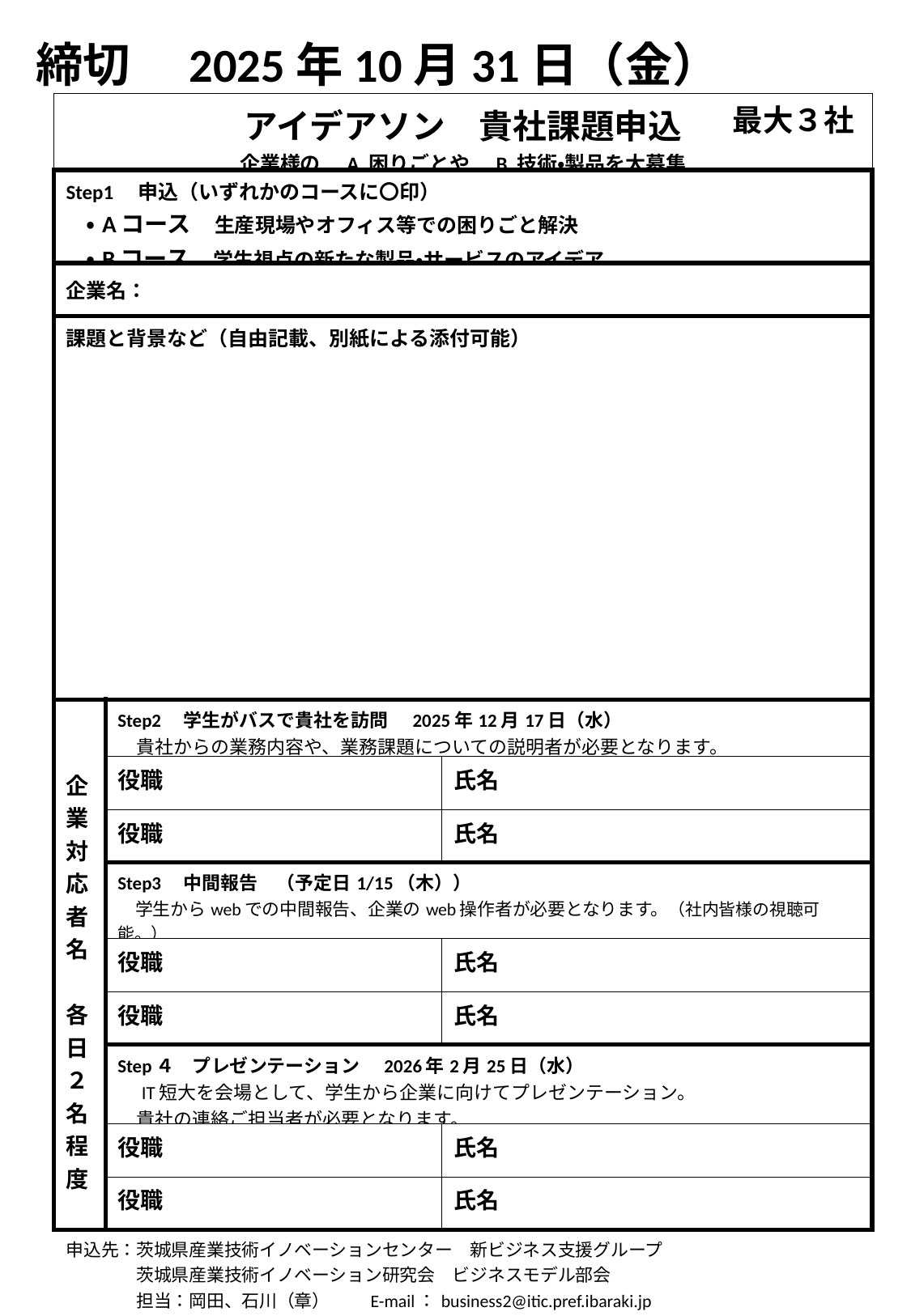

締切　2025年10月31日（金）
| アイデアソン　貴社課題申込 企業様の　A.困りごとや　B.技術・製品を大募集 |  |  |
| --- | --- | --- |
| Step1　申込（いずれかのコースに〇印） 　・Aコース　生産現場やオフィス等での困りごと解決 　・Bコース　学生視点の新たな製品・サービスのアイデア |  |  |
| 企業名： |  |  |
| 課題と背景など（自由記載、別紙による添付可能） |  |  |
| 企業対応者名　各日２名程度 | Step2　学生がバスで貴社を訪問　2025年12月17日（水） 　貴社からの業務内容や、業務課題についての説明者が必要となります。 |  |
|  | 役職 | 氏名 |
|  | 役職 | 氏名 |
|  | Step3　中間報告　（予定日1/15（木）） 　学生からwebでの中間報告、企業のweb操作者が必要となります。（社内皆様の視聴可能。） |  |
|  | 役職 | 氏名 |
|  | 役職 | 氏名 |
|  | Step４　プレゼンテーション　2026年2月25日（水） 　IT短大を会場として、学生から企業に向けてプレゼンテーション。 　貴社の連絡ご担当者が必要となります。 |  |
|  | 役職 | 氏名 |
|  | 役職 | 氏名 |
| 申込先：茨城県産業技術イノベーションセンター　新ビジネス支援グループ 　　　　茨城県産業技術イノベーション研究会　ビジネスモデル部会　 　　　　担当：岡田、石川（章）　　E-mail：business2@itic.pref.ibaraki.jp |  |  |
最大３社